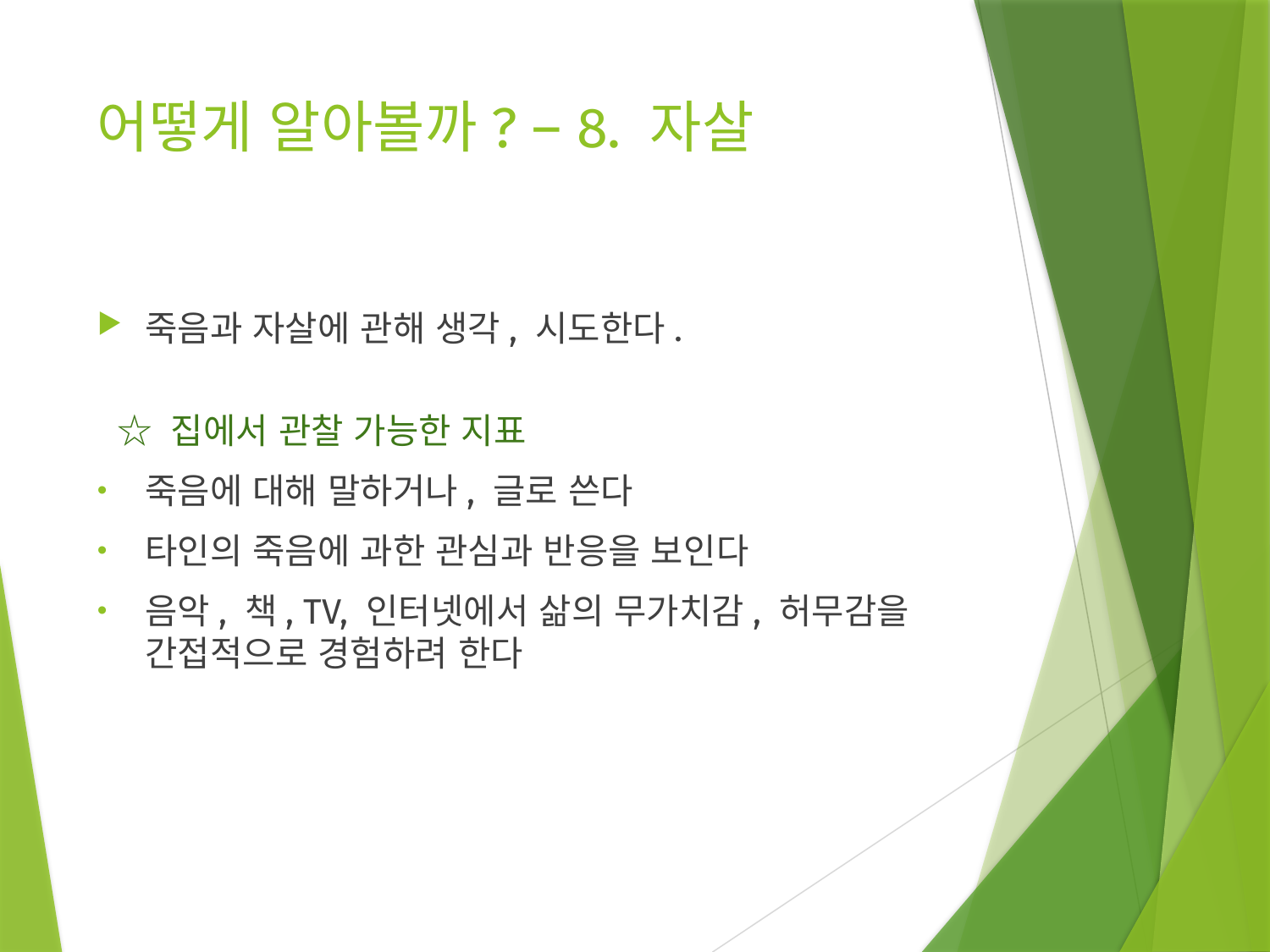

# 어떻게 알아볼까? – 8. 자살
죽음과 자살에 관해 생각, 시도한다.
  ☆ 집에서 관찰 가능한 지표
죽음에 대해 말하거나, 글로 쓴다
타인의 죽음에 과한 관심과 반응을 보인다
음악, 책, TV, 인터넷에서 삶의 무가치감, 허무감을 간접적으로 경험하려 한다